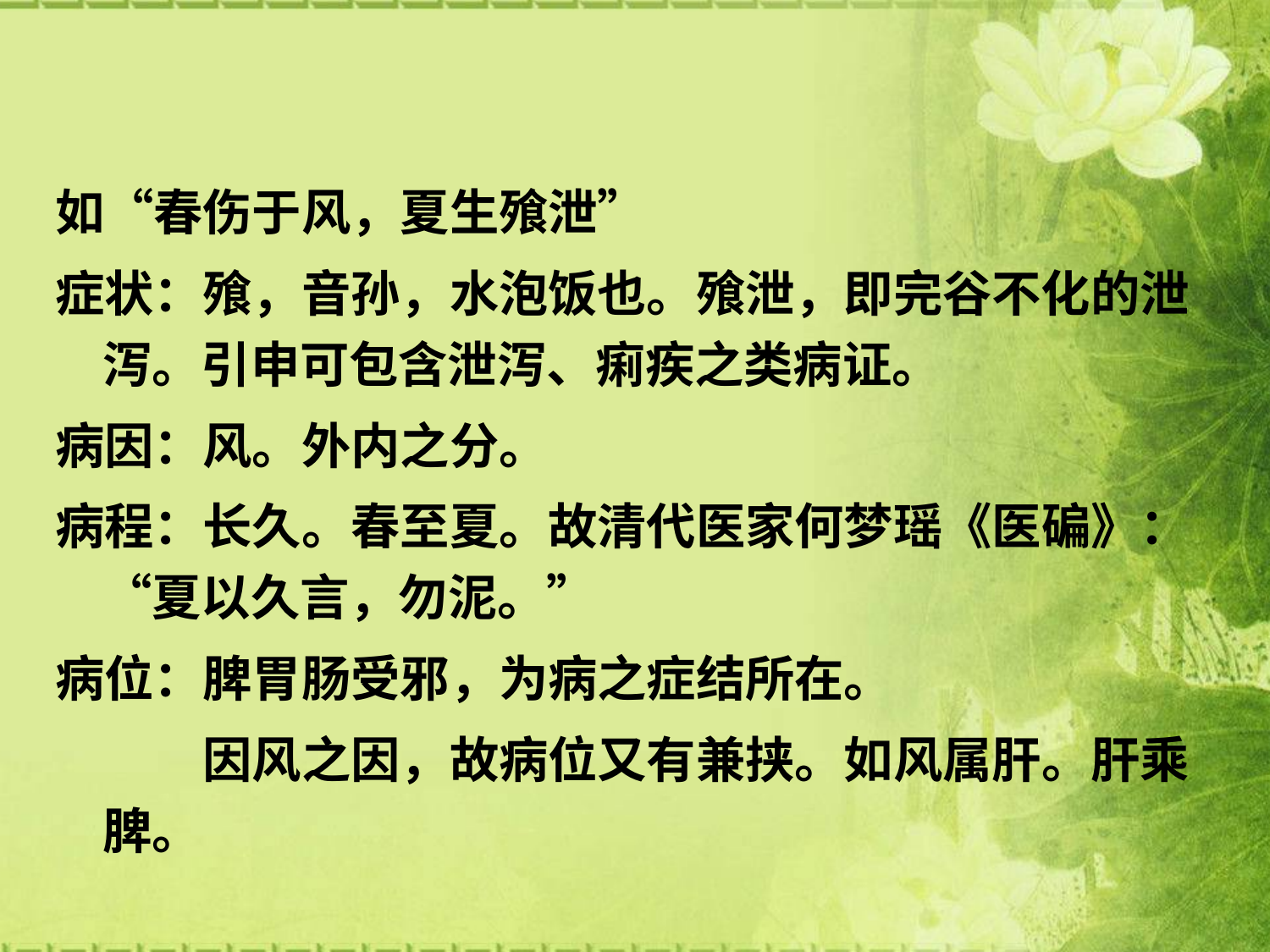

#
如“春伤于风，夏生飱泄”
症状：飱，音孙，水泡饭也。飱泄，即完谷不化的泄泻。引申可包含泄泻、痢疾之类病证。
病因：风。外内之分。
病程：长久。春至夏。故清代医家何梦瑶《医碥》：“夏以久言，勿泥。”
病位：脾胃肠受邪，为病之症结所在。
　　　因风之因，故病位又有兼挟。如风属肝。肝乘脾。